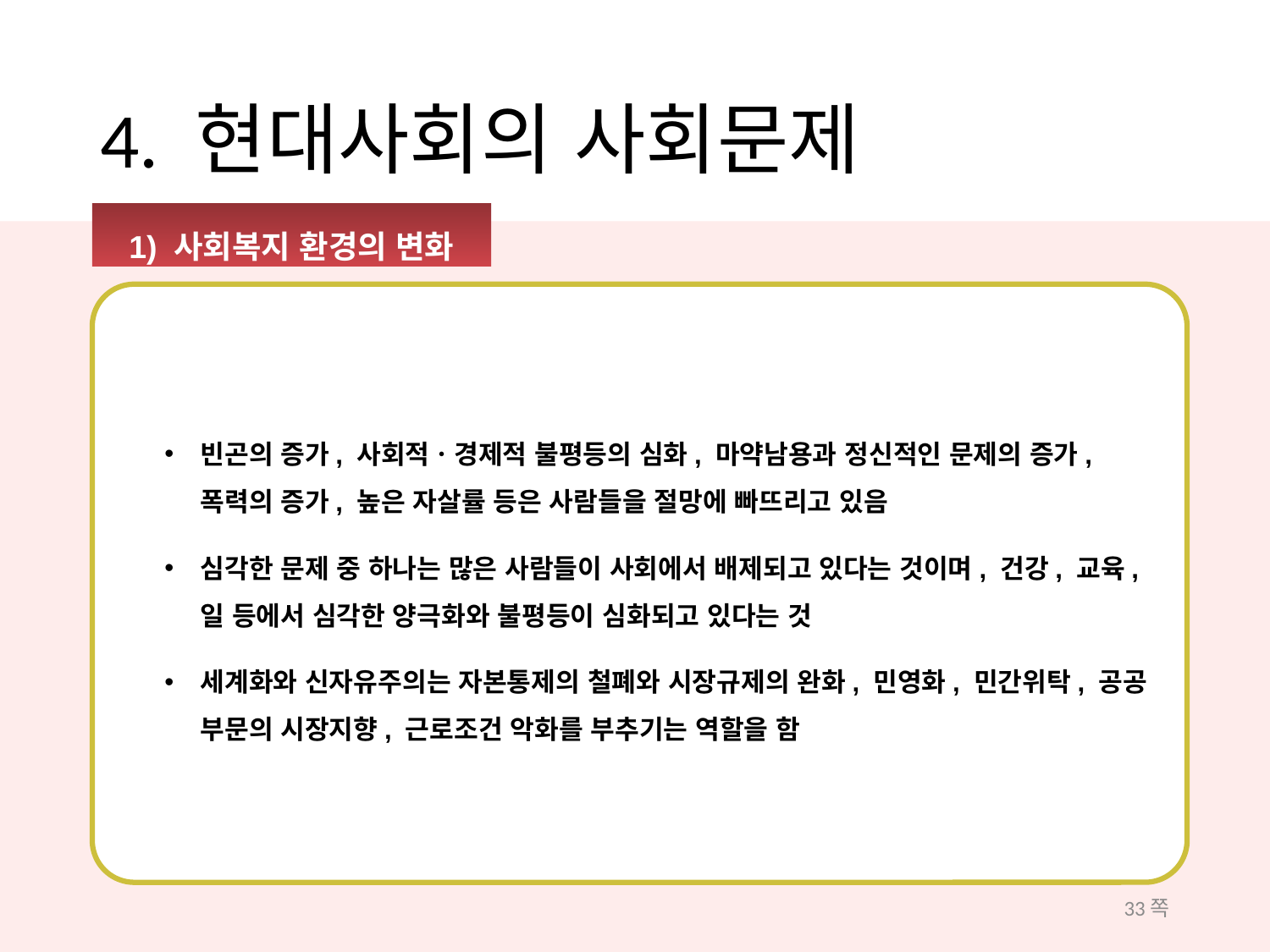

# 4. 현대사회의 사회문제
1) 사회복지 환경의 변화

빈곤의 증가, 사회적ㆍ경제적 불평등의 심화, 마약남용과 정신적인 문제의 증가, 폭력의 증가, 높은 자살률 등은 사람들을 절망에 빠뜨리고 있음

심각한 문제 중 하나는 많은 사람들이 사회에서 배제되고 있다는 것이며, 건강, 교육, 일 등에서 심각한 양극화와 불평등이 심화되고 있다는 것

세계화와 신자유주의는 자본통제의 철폐와 시장규제의 완화, 민영화, 민간위탁, 공공 부문의 시장지향, 근로조건 악화를 부추기는 역할을 함
33쪽